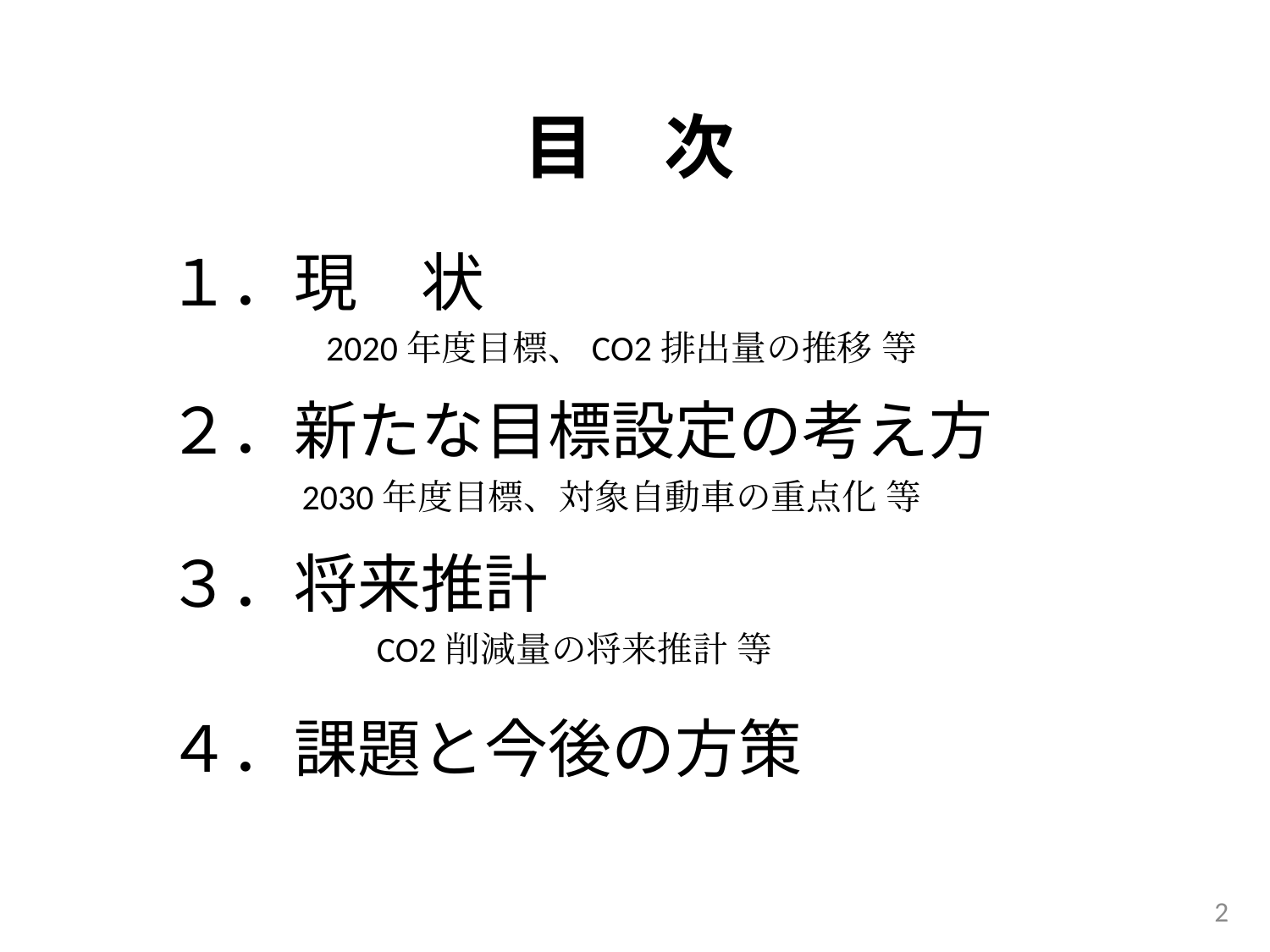

目　次
１．現　状
　　　  2020年度目標、CO2排出量の推移 等
２．新たな目標設定の考え方
　   　2030年度目標、対象自動車の重点化 等
３．将来推計
　　　　    CO2削減量の将来推計 等
４．課題と今後の方策
2